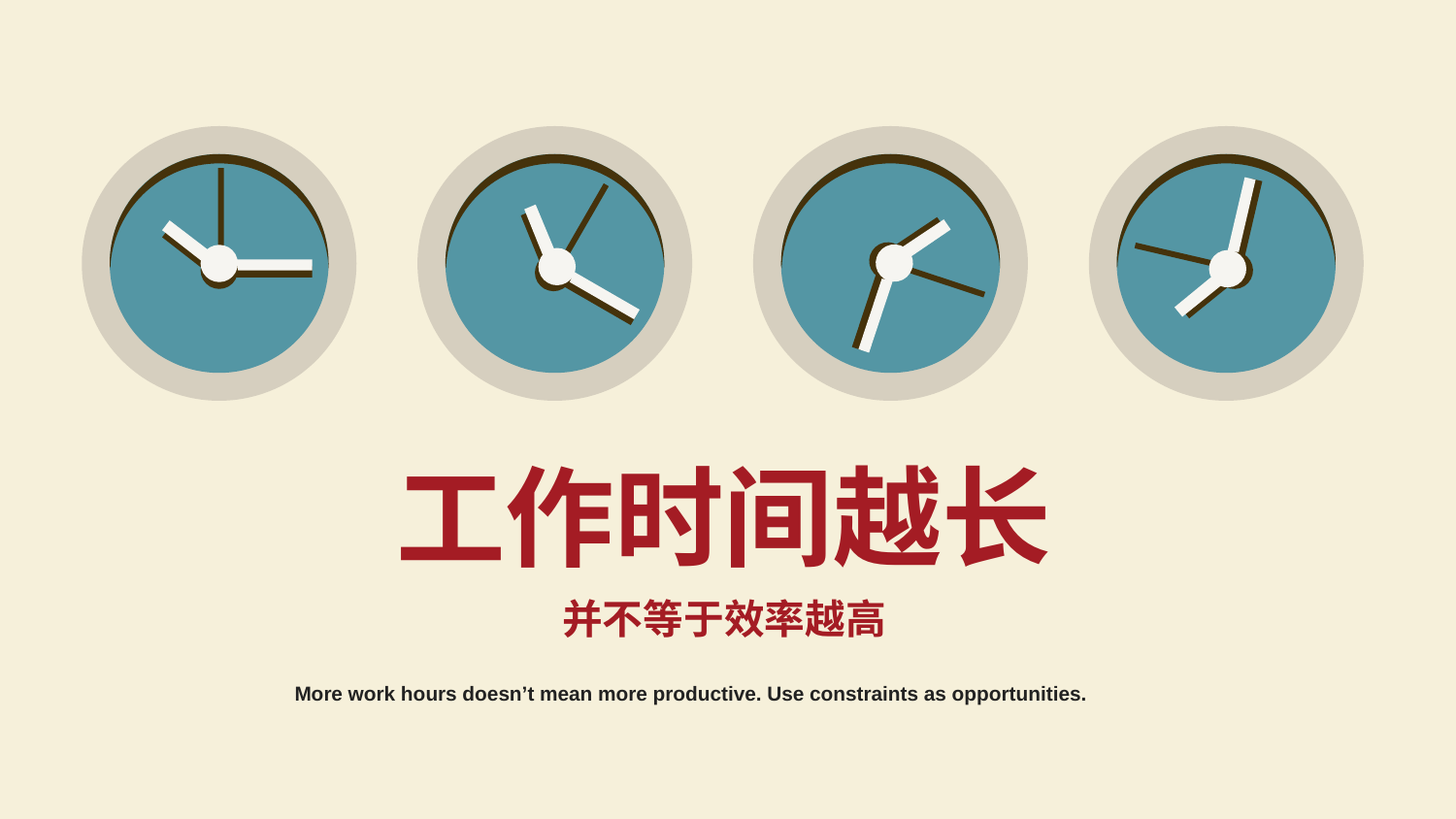

工作时间越长
并不等于效率越高
More work hours doesn’t mean more productive. Use constraints as opportunities.